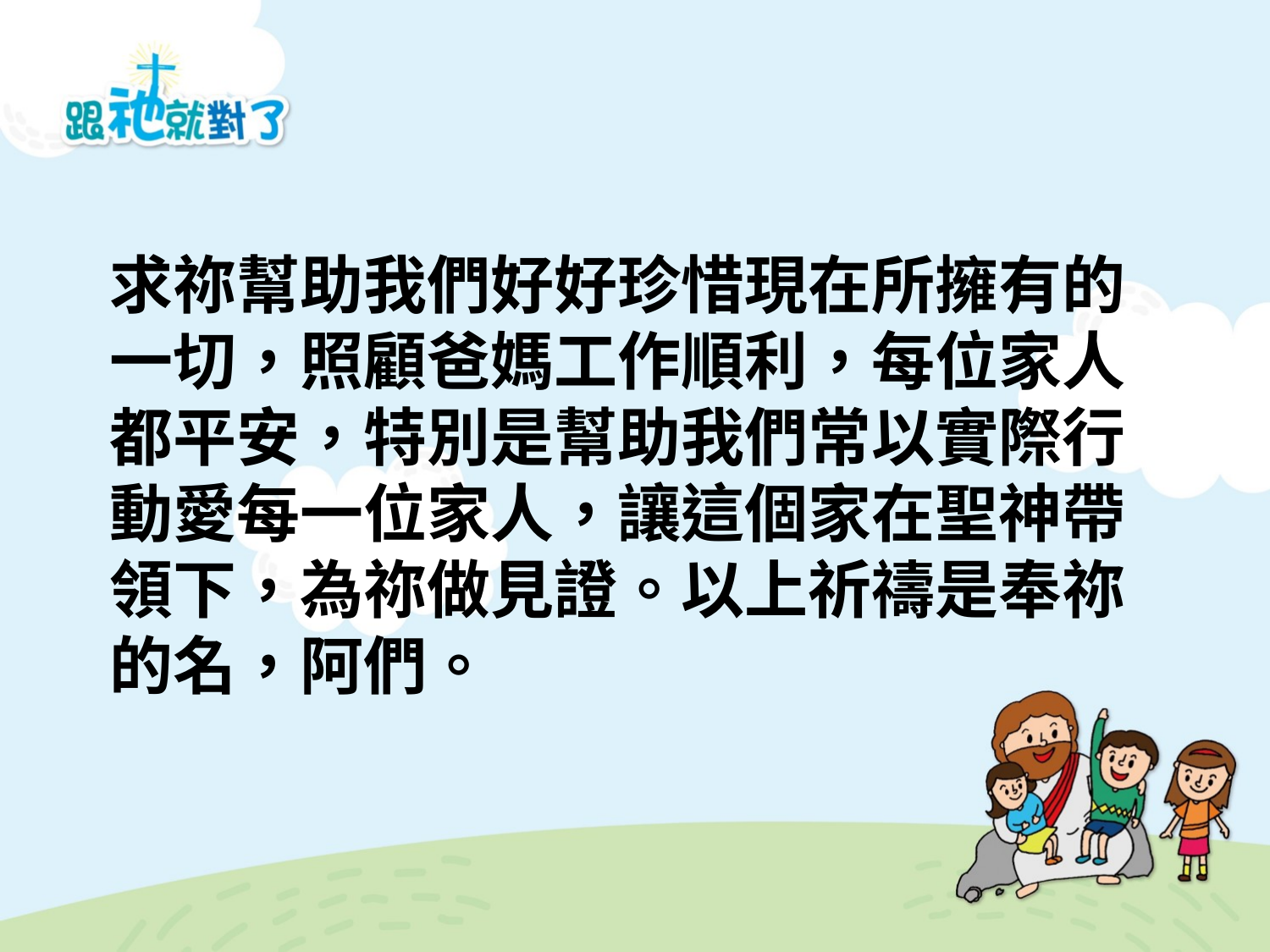

求祢幫助我們好好珍惜現在所擁有的一切，照顧爸媽工作順利，每位家人都平安，特別是幫助我們常以實際行動愛每一位家人，讓這個家在聖神帶領下，為祢做見證。以上祈禱是奉祢的名，阿們。